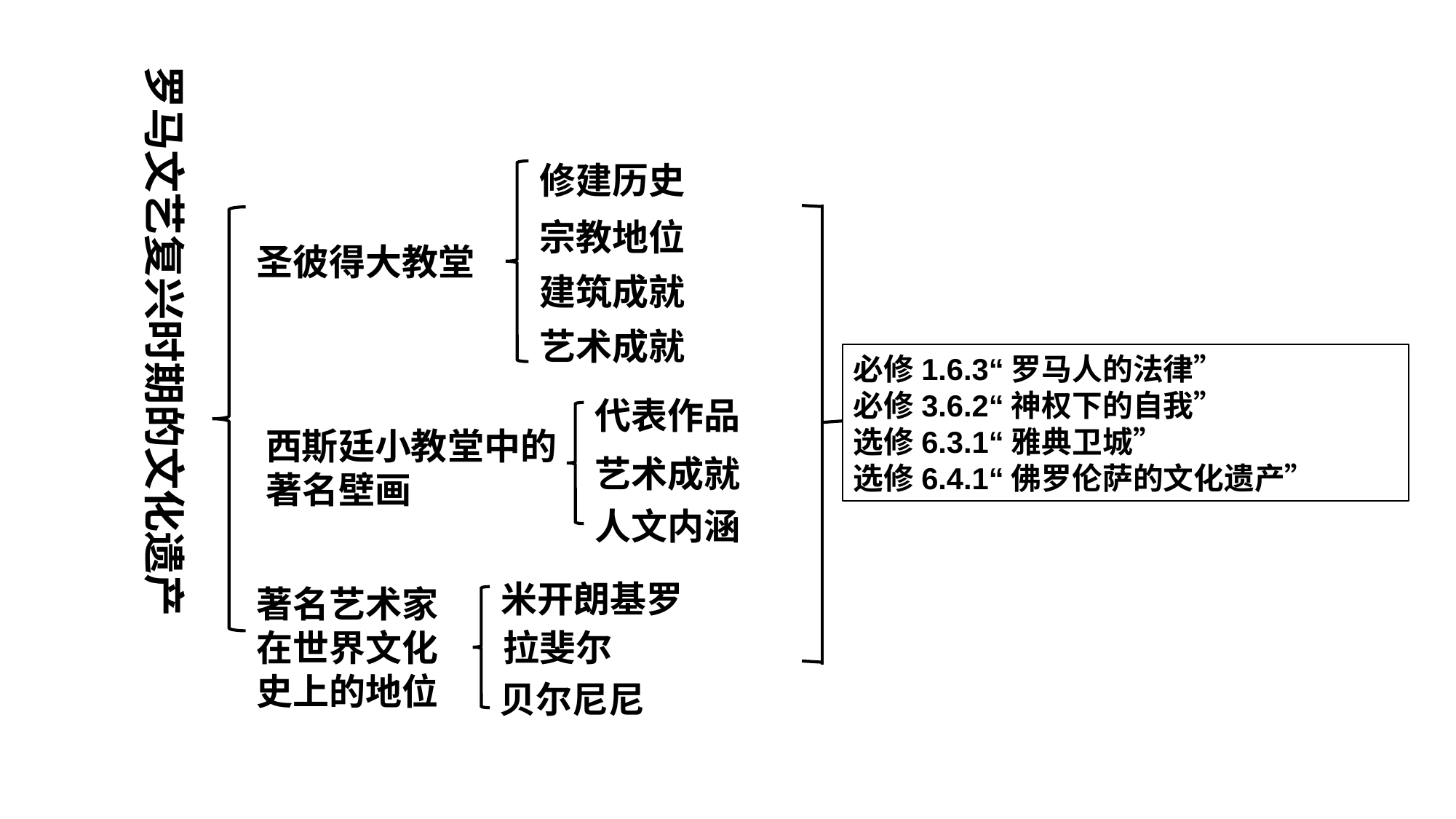

罗马文艺复兴时期的文化遗产
修建历史
宗教地位
建筑成就
艺术成就

圣彼得大教堂
必修1.6.3“罗马人的法律”
必修3.6.2“神权下的自我”
选修6.3.1“雅典卫城”
选修6.4.1“佛罗伦萨的文化遗产”

代表作品
艺术成就
人文内涵

西斯廷小教堂中的
著名壁画
米开朗基罗
拉斐尔
贝尔尼尼
著名艺术家在世界文化史上的地位